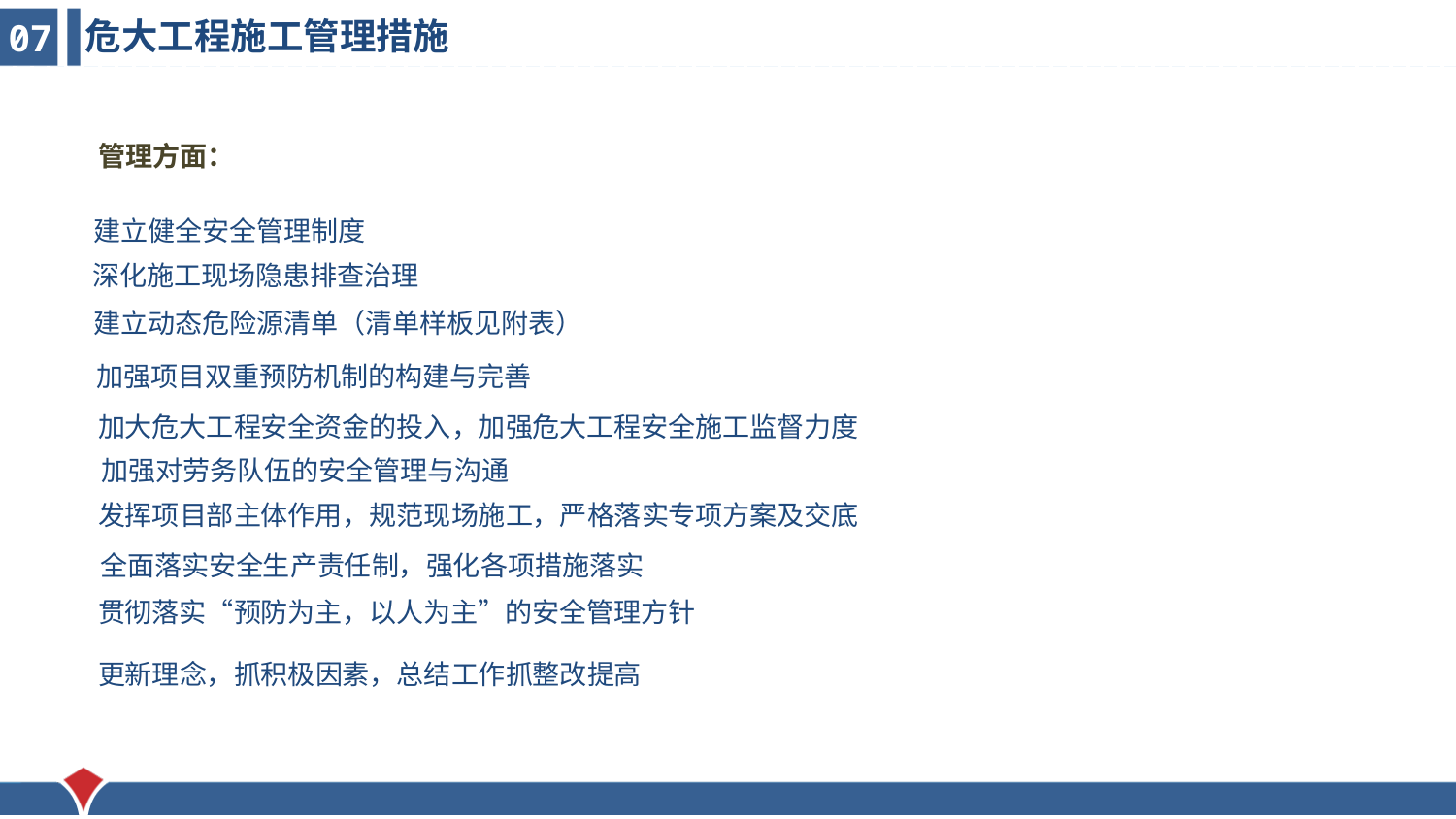

危大工程施工管理措施
07
管理方面：
建立健全安全管理制度
深化施工现场隐患排查治理
建立动态危险源清单（清单样板见附表）
加强项目双重预防机制的构建与完善

加大危大工程安全资金的投入，加强危大工程安全施工监督力度
加强对劳务队伍的安全管理与沟通
发挥项目部主体作用，规范现场施工，严格落实专项方案及交底
全面落实安全生产责任制，强化各项措施落实
贯彻落实“预防为主，以人为主”的安全管理方针
更新理念，抓积极因素，总结工作抓整改提高